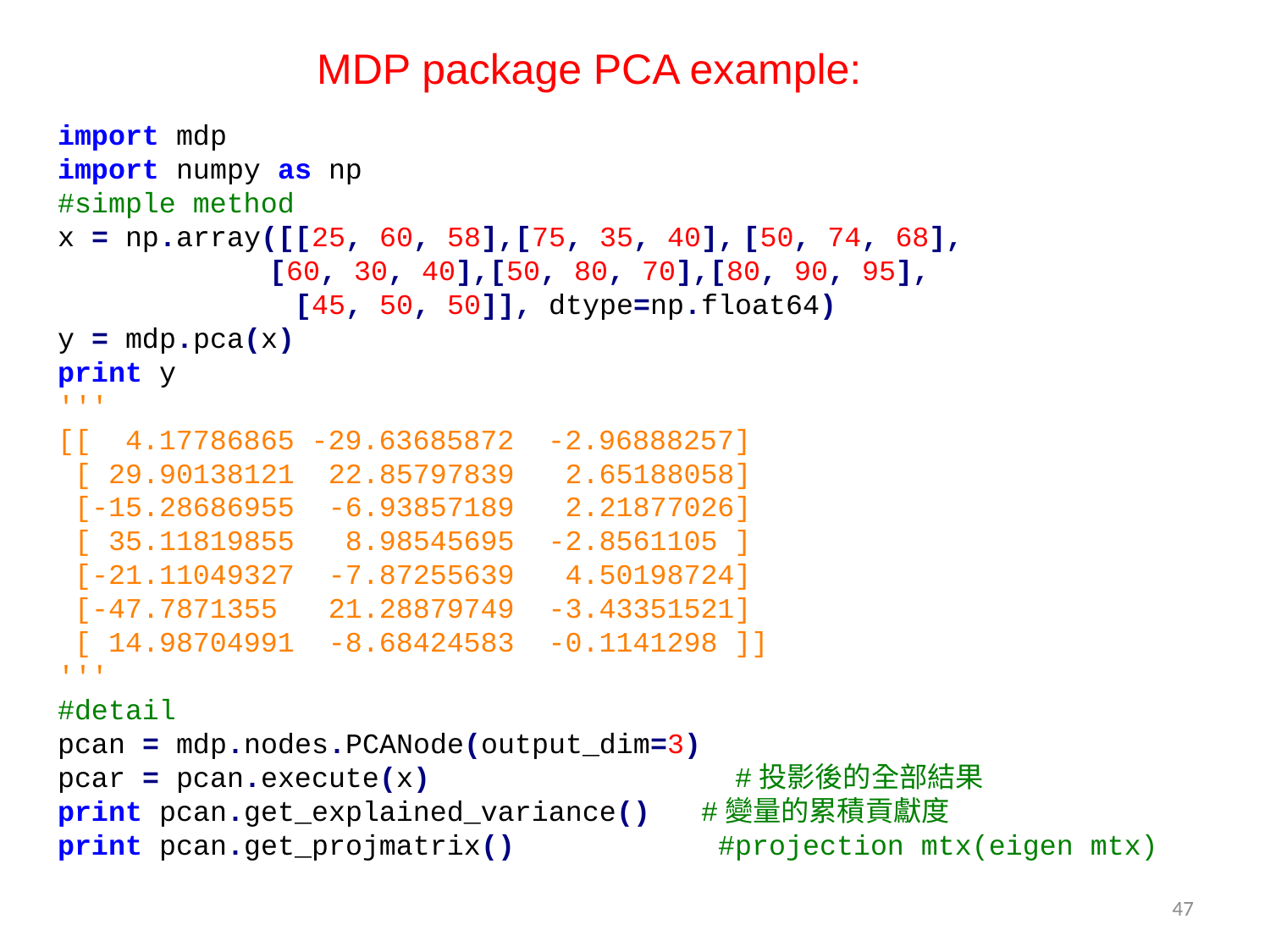

MDP package PCA example:
import mdp
import numpy as np
#simple method
x = np.array([[25, 60, 58],[75, 35, 40], [50, 74, 68],
	     [60, 30, 40],[50, 80, 70],[80, 90, 95],
              [45, 50, 50]], dtype=np.float64)
y = mdp.pca(x)
print y
'''
[[  4.17786865 -29.63685872  -2.96888257]
 [ 29.90138121  22.85797839   2.65188058]
 [-15.28686955  -6.93857189   2.21877026]
 [ 35.11819855   8.98545695  -2.8561105 ]
 [-21.11049327  -7.87255639   4.50198724]
 [-47.7871355   21.28879749  -3.43351521]
 [ 14.98704991  -8.68424583  -0.1141298 ]]
'''
#detail
pcan = mdp.nodes.PCANode(output_dim=3)
pcar = pcan.execute(x)                  #投影後的全部結果
print pcan.get_explained_variance()   #變量的累積貢獻度
print pcan.get_projmatrix()            #projection mtx(eigen mtx)

47